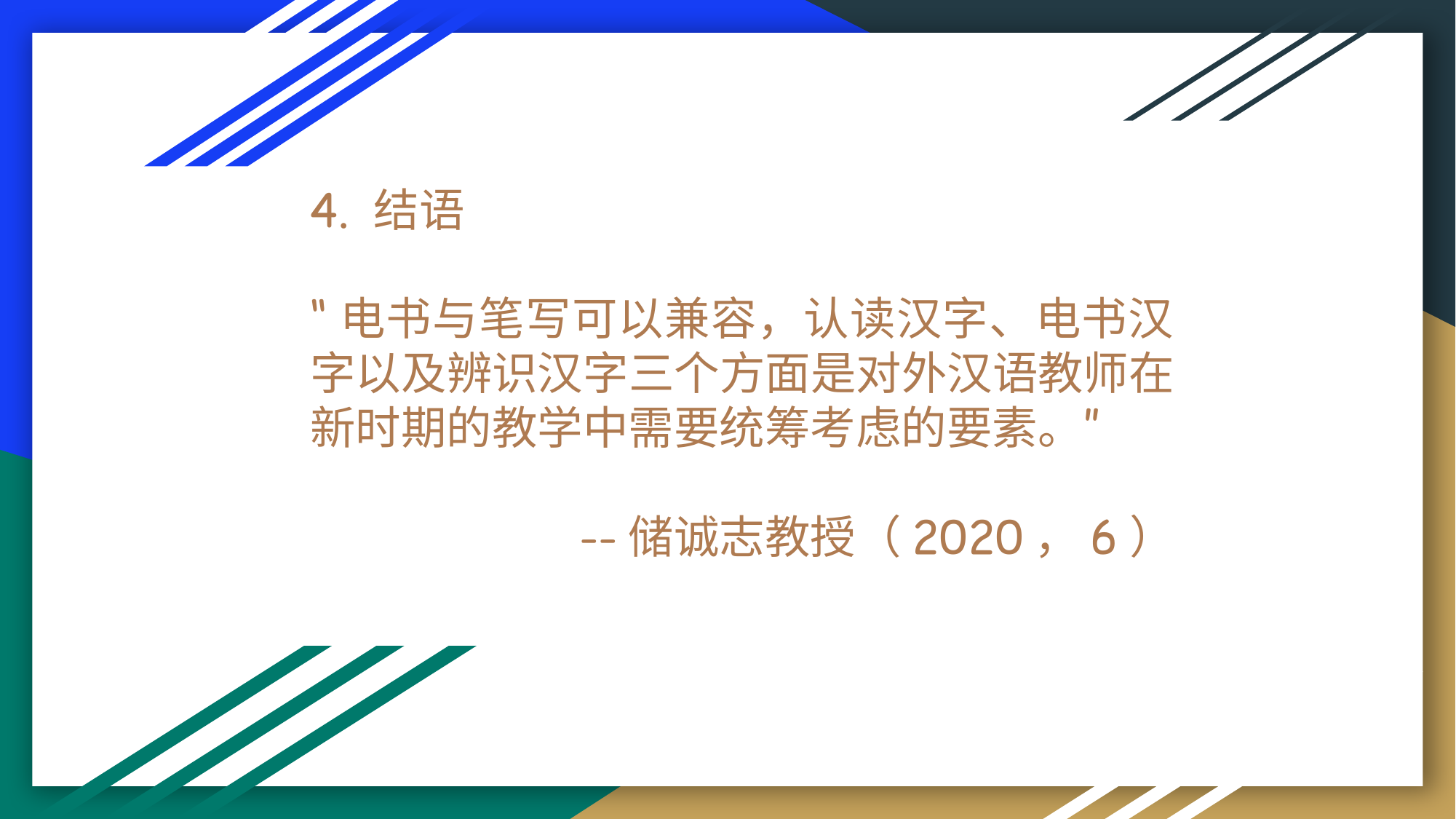

4. 结语

“电书与笔写可以兼容，认读汉字、电书汉字以及辨识汉字三个方面是对外汉语教师在新时期的教学中需要统筹考虑的要素。”

--储诚志教授（2020，6）